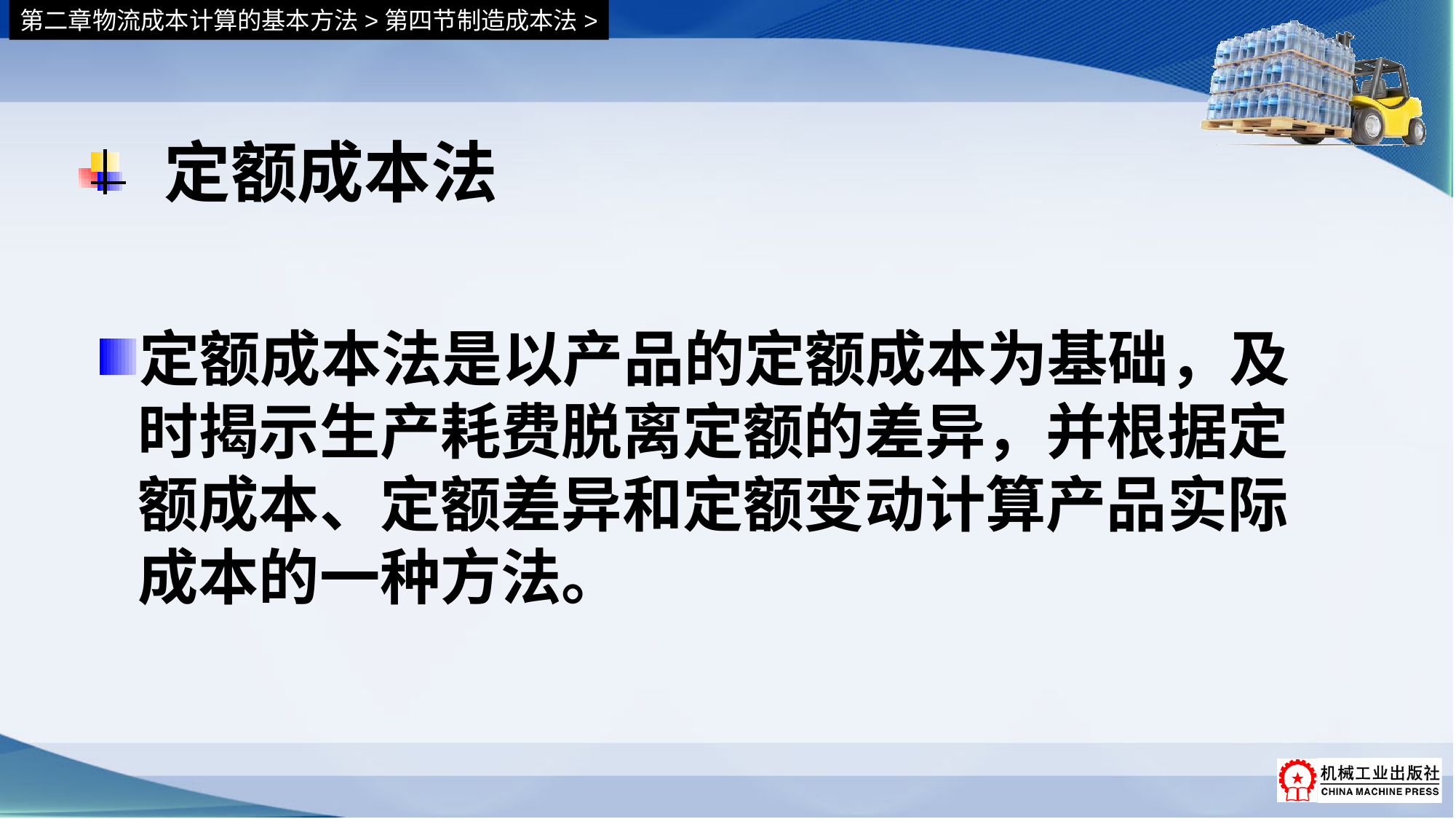

第二章物流成本计算的基本方法>第四节制造成本法>
# 定额成本法
定额成本法是以产品的定额成本为基础，及时揭示生产耗费脱离定额的差异，并根据定额成本、定额差异和定额变动计算产品实际成本的一种方法。